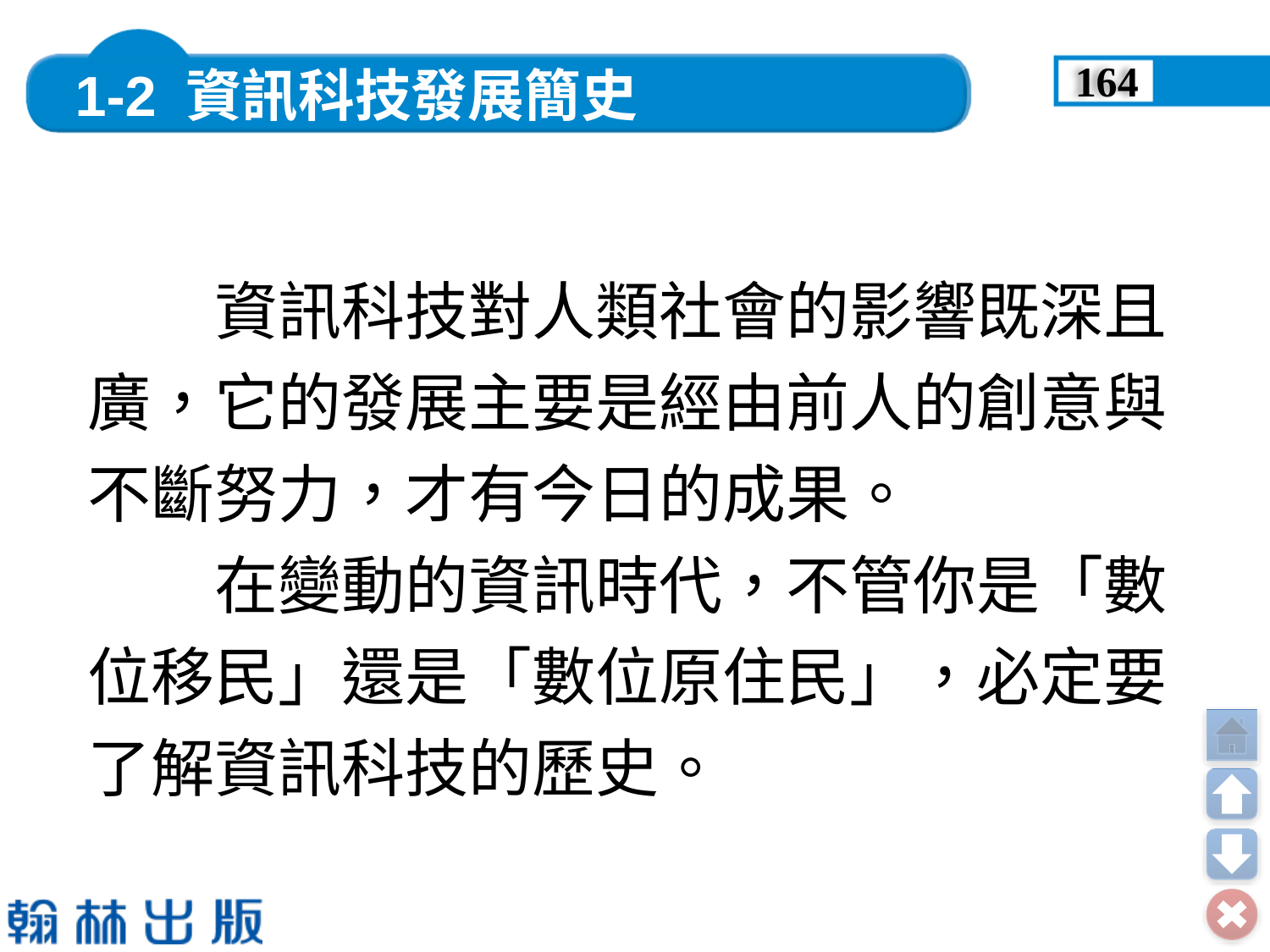

164
	資訊科技對人類社會的影響既深且廣，它的發展主要是經由前人的創意與不斷努力，才有今日的成果。
	在變動的資訊時代，不管你是「數位移民」還是「數位原住民」，必定要了解資訊科技的歷史。